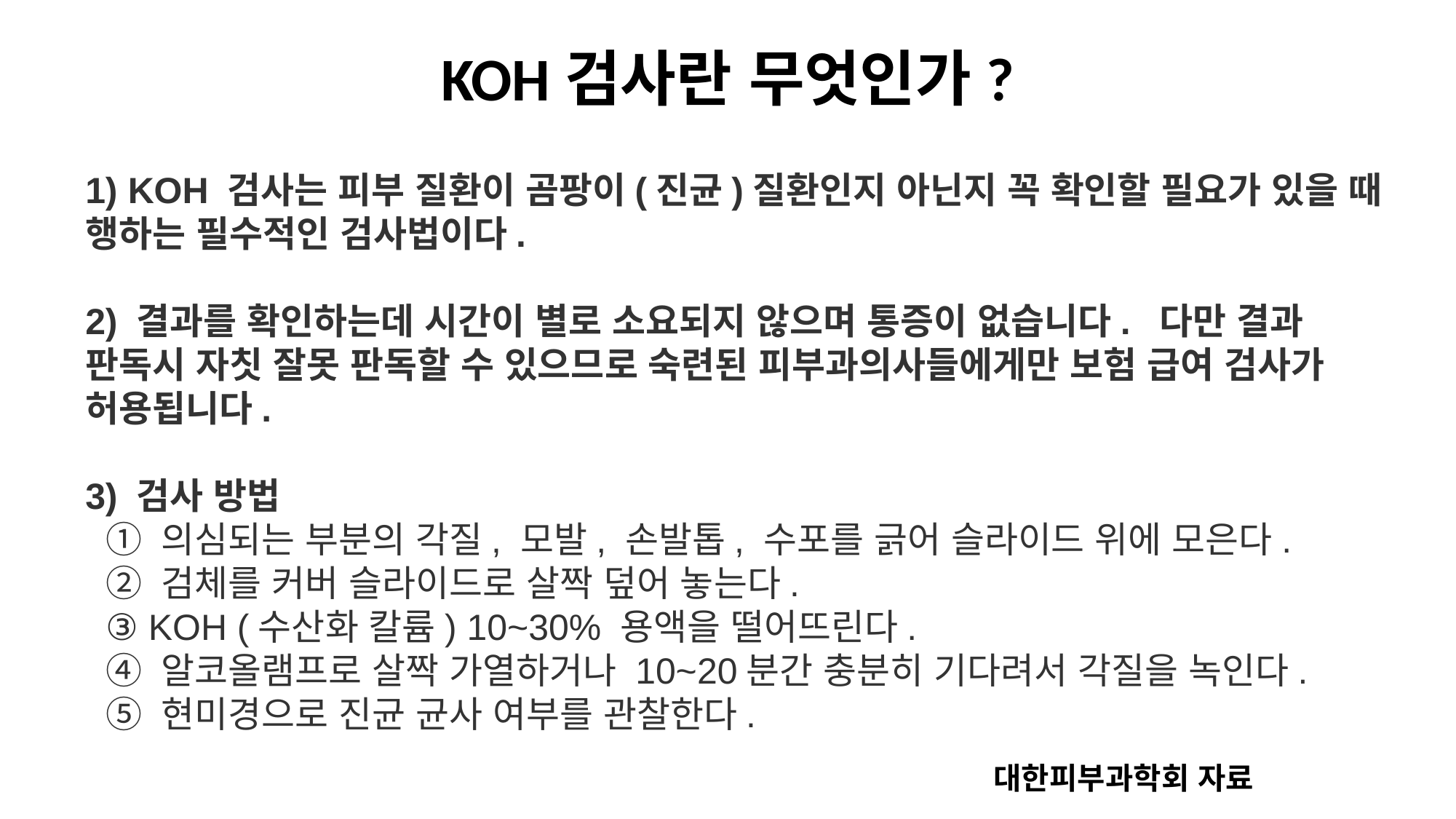

KOH검사란 무엇인가?
1) KOH 검사는 피부 질환이 곰팡이(진균)질환인지 아닌지 꼭 확인할 필요가 있을 때 행하는 필수적인 검사법이다.

2) 결과를 확인하는데 시간이 별로 소요되지 않으며 통증이 없습니다.  다만 결과 판독시 자칫 잘못 판독할 수 있으므로 숙련된 피부과의사들에게만 보험 급여 검사가 허용됩니다.

3) 검사 방법
  ① 의심되는 부분의 각질, 모발, 손발톱, 수포를 긁어 슬라이드 위에 모은다.
  ② 검체를 커버 슬라이드로 살짝 덮어 놓는다.
  ③ KOH (수산화 칼륨) 10~30% 용액을 떨어뜨린다.
  ④ 알코올램프로 살짝 가열하거나 10~20분간 충분히 기다려서 각질을 녹인다.
  ⑤ 현미경으로 진균 균사 여부를 관찰한다.
대한피부과학회 자료